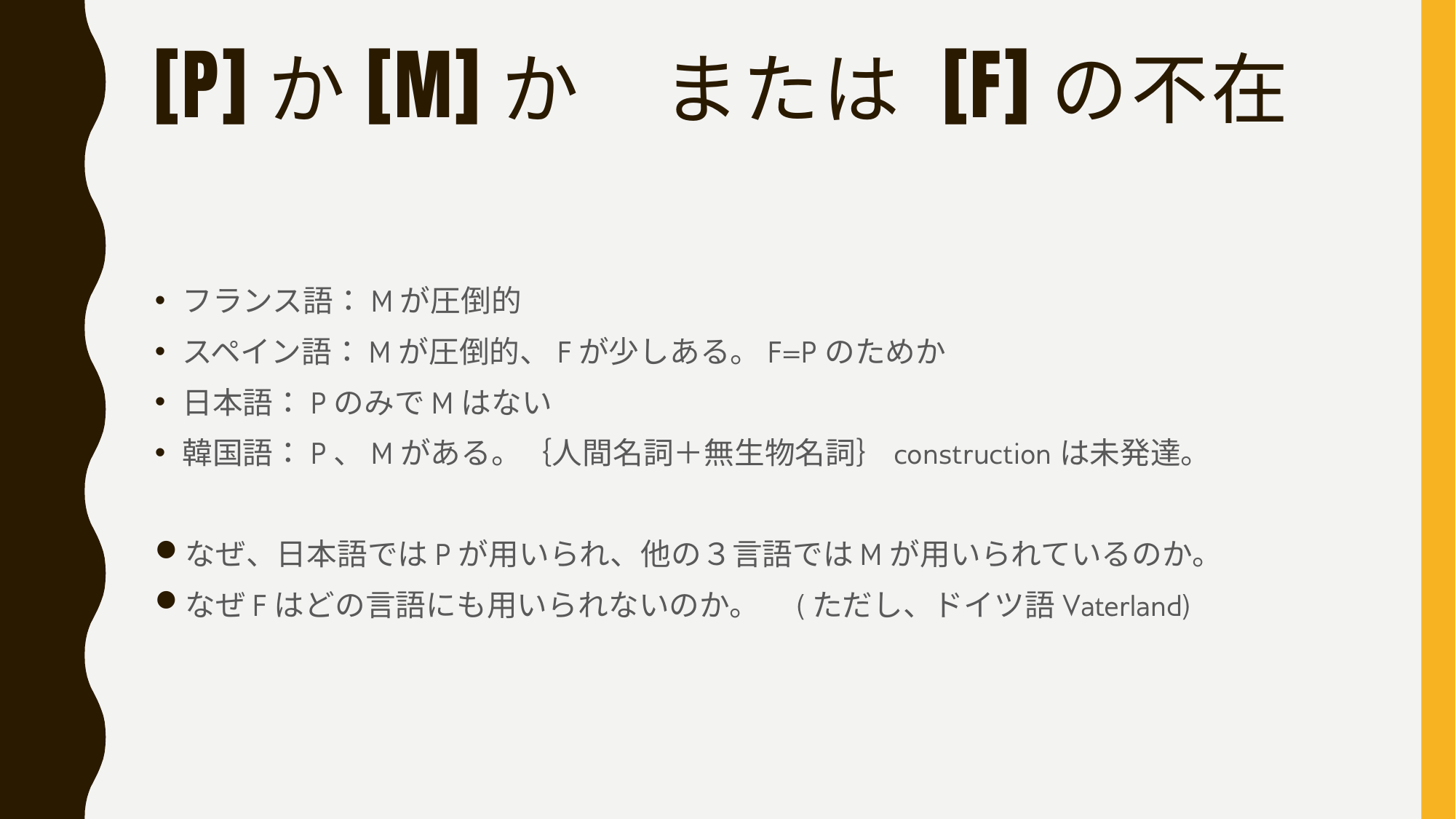

# [P]か[M]か　または [F]の不在
フランス語：Mが圧倒的
スペイン語：Mが圧倒的、Fが少しある。F=Pのためか
日本語：PのみでMはない
韓国語：P、Mがある。｛人間名詞＋無生物名詞｝constructionは未発達。

なぜ、日本語ではPが用いられ、他の３言語ではMが用いられているのか。
なぜFはどの言語にも用いられないのか。　(ただし、ドイツ語Vaterland)